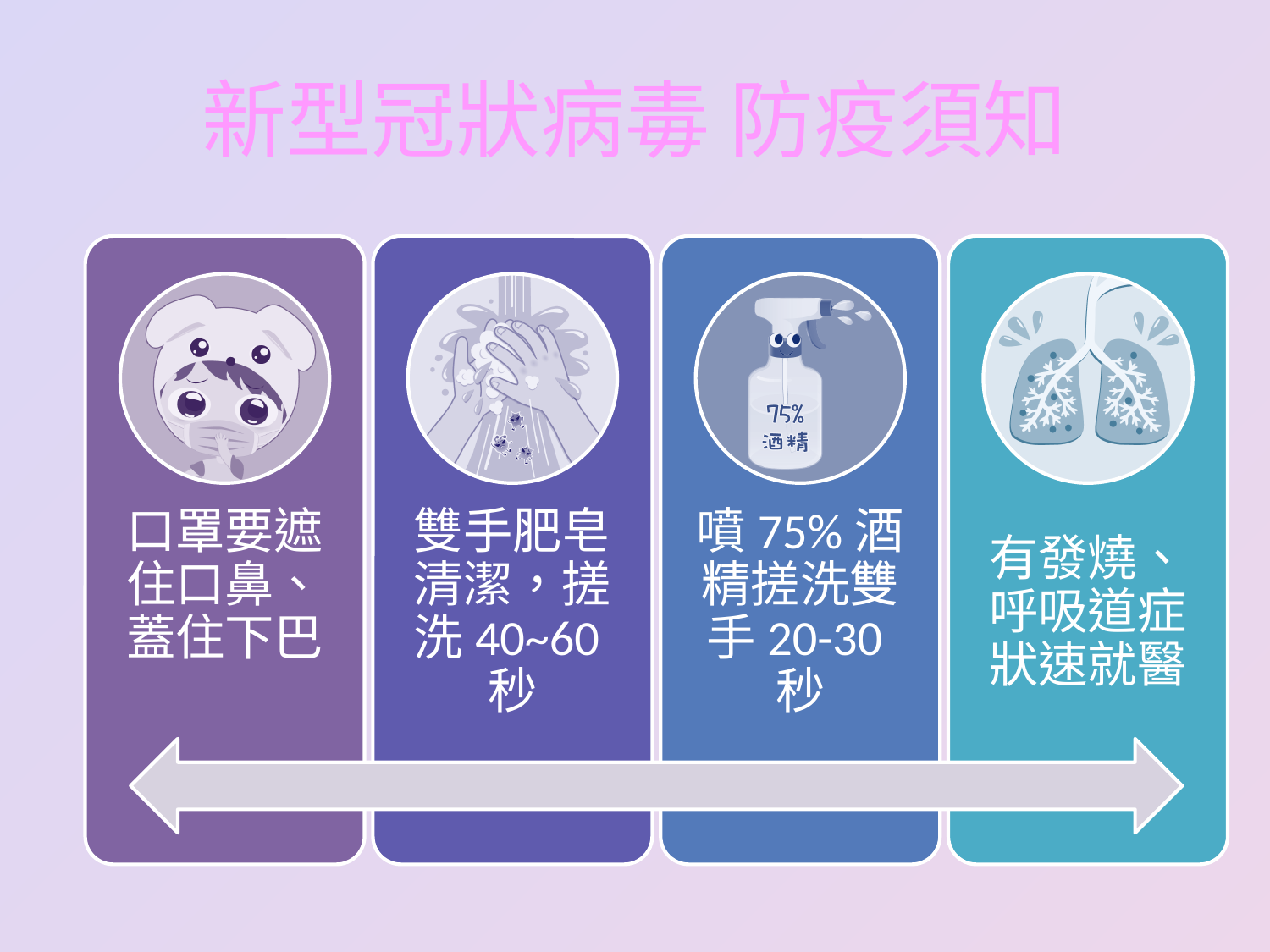

# 新型冠狀病毒 防疫須知
口罩要遮住口鼻、蓋住下巴
雙手肥皂清潔，搓洗40~60秒
噴75%酒精搓洗雙手20-30秒
有發燒、呼吸道症狀速就醫